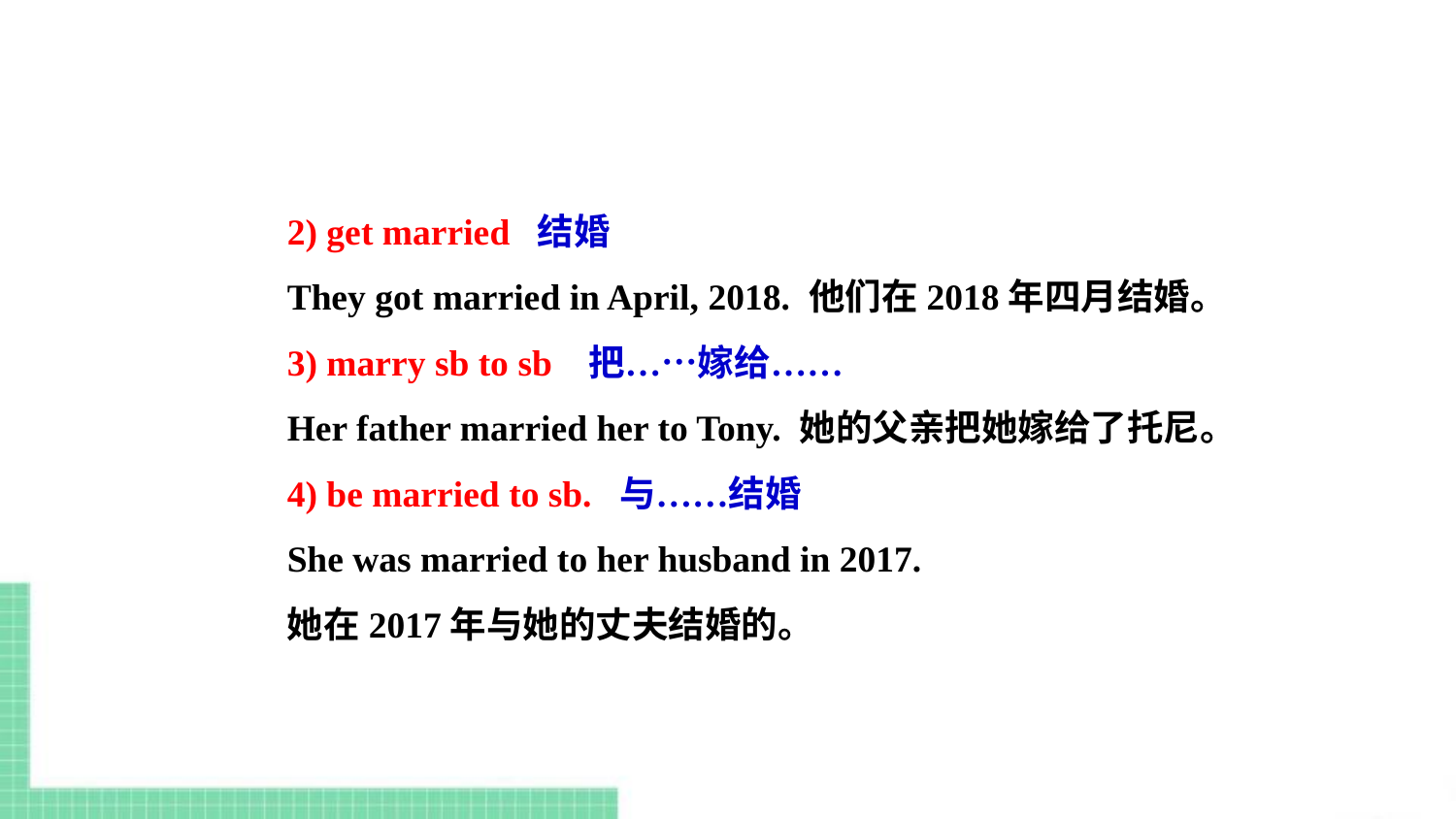

2) get married  结婚
They got married in April, 2018. 他们在2018年四月结婚。
3) marry sb to sb   把……嫁给……
Her father married her to Tony. 她的父亲把她嫁给了托尼。
4) be married to sb.  与……结婚
She was married to her husband in 2017.
她在2017年与她的丈夫结婚的。